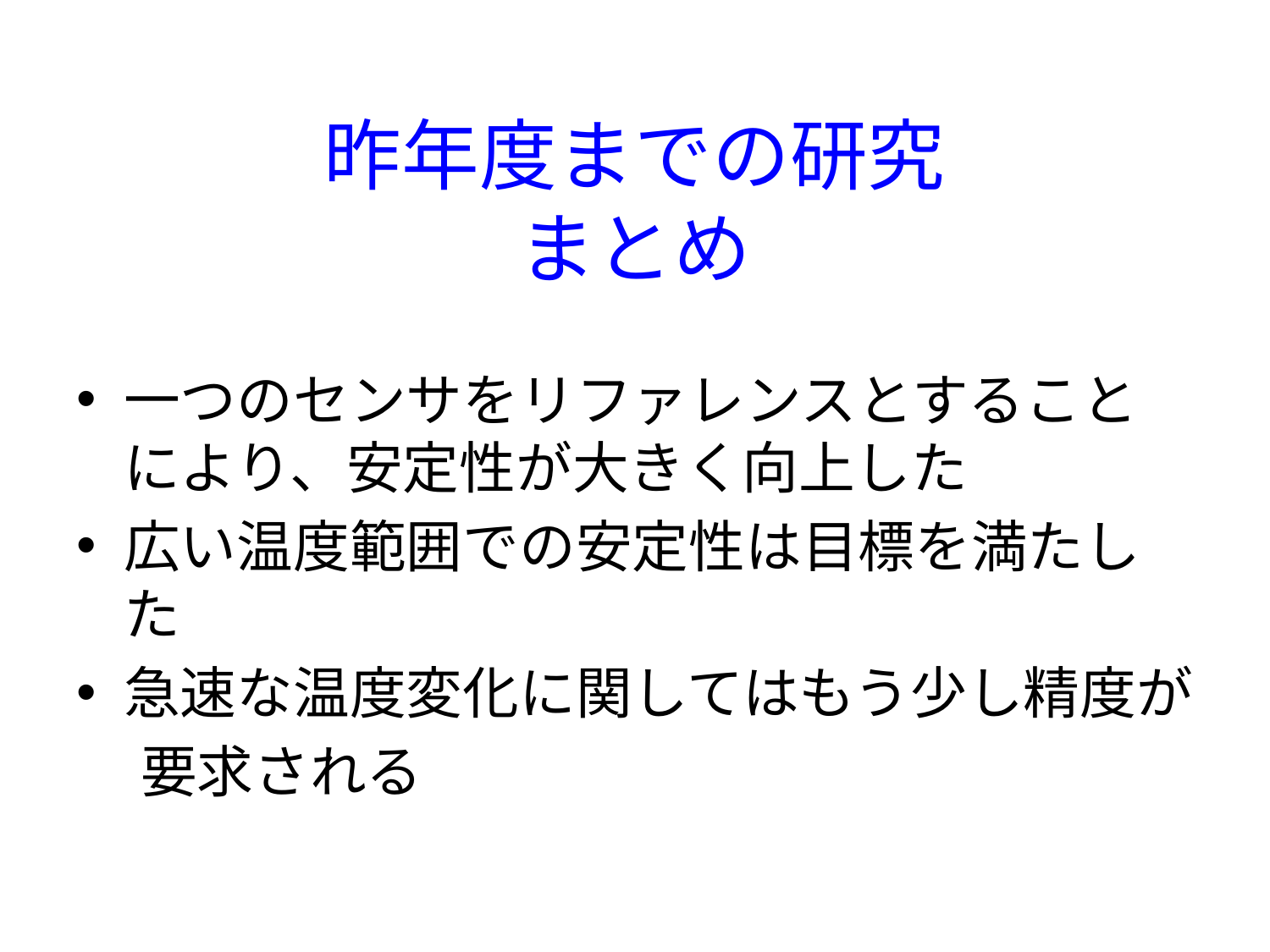

# 昨年度までの研究 まとめ
一つのセンサをリファレンスとすることにより、安定性が大きく向上した
広い温度範囲での安定性は目標を満たした
急速な温度変化に関してはもう少し精度が
    要求される